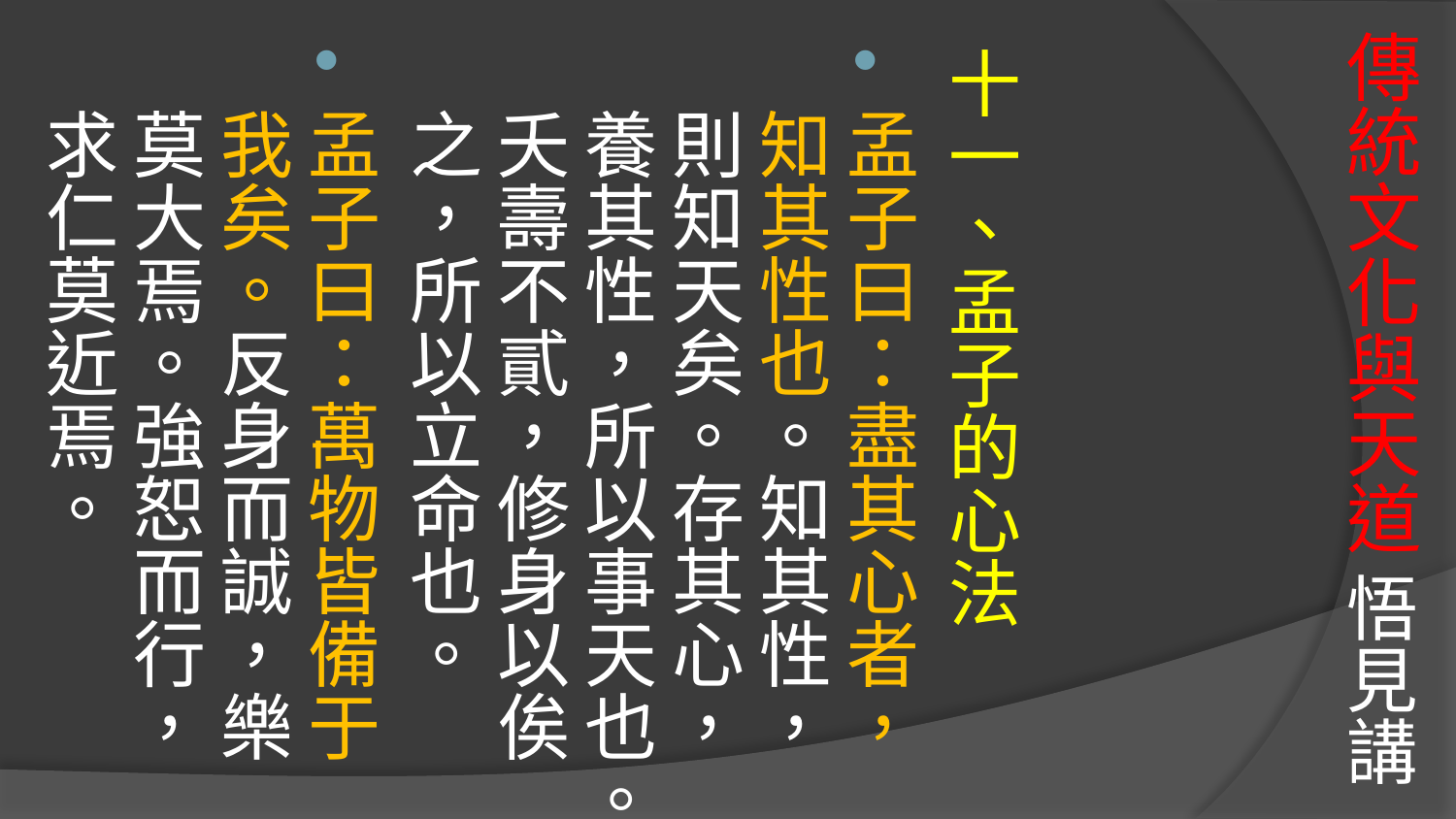

# 傳統文化與天道 悟見講
十一、孟子的心法
孟子曰：盡其心者，知其性也。知其性，則知天矣。存其心，養其性，所以事天也。夭壽不貳，修身以俟之，所以立命也。
孟子曰：萬物皆備于我矣。反身而誠，樂莫大焉。強恕而行，求仁莫近焉。